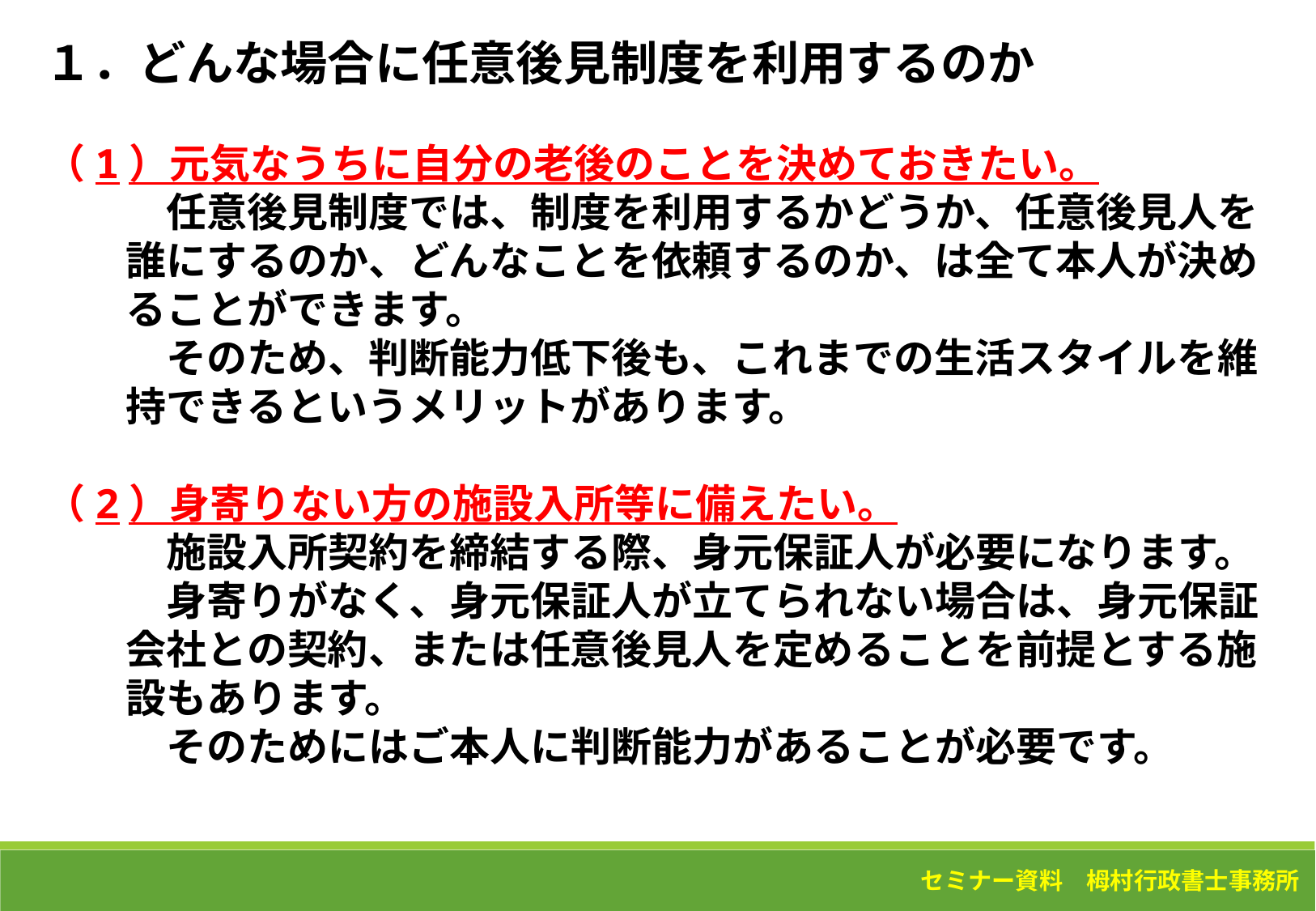

１．どんな場合に任意後見制度を利用するのか

（1）元気なうちに自分の老後のことを決めておきたい。
　　　任意後見制度では、制度を利用するかどうか、任意後見人を
　　誰にするのか、どんなことを依頼するのか、は全て本人が決め
　　ることができます。
　　　そのため、判断能力低下後も、これまでの生活スタイルを維
　　持できるというメリットがあります。

（2）身寄りない方の施設入所等に備えたい。
　　　施設入所契約を締結する際、身元保証人が必要になります。
　　　身寄りがなく、身元保証人が立てられない場合は、身元保証
　　会社との契約、または任意後見人を定めることを前提とする施
　　設もあります。
　　　そのためにはご本人に判断能力があることが必要です。

セミナー資料　栂村行政書士事務所